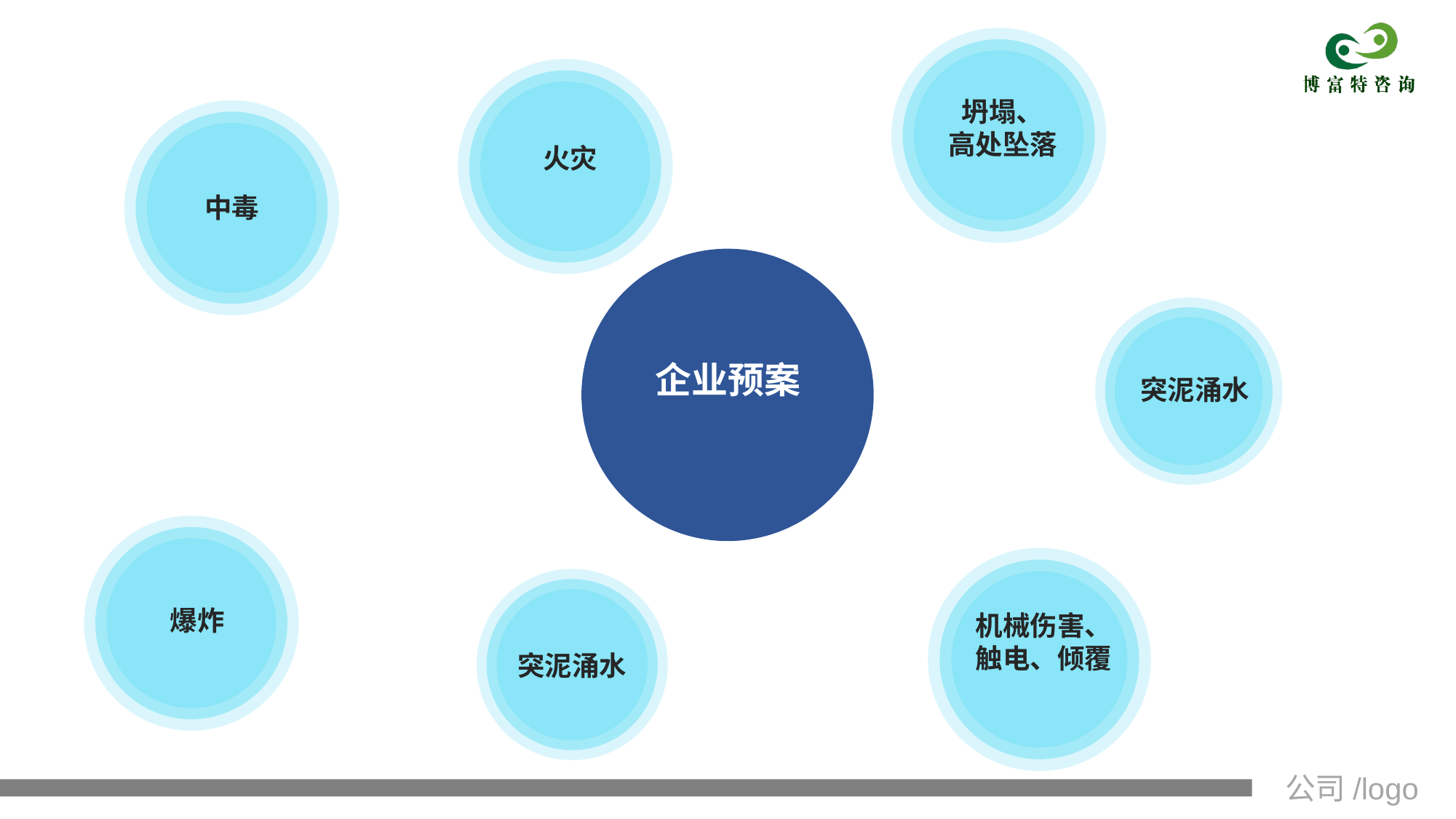

坍塌、
高处坠落

火灾
中毒

企业预案
突泥涌水

爆炸
机械伤害、触电、倾覆
突泥涌水
公司/logo